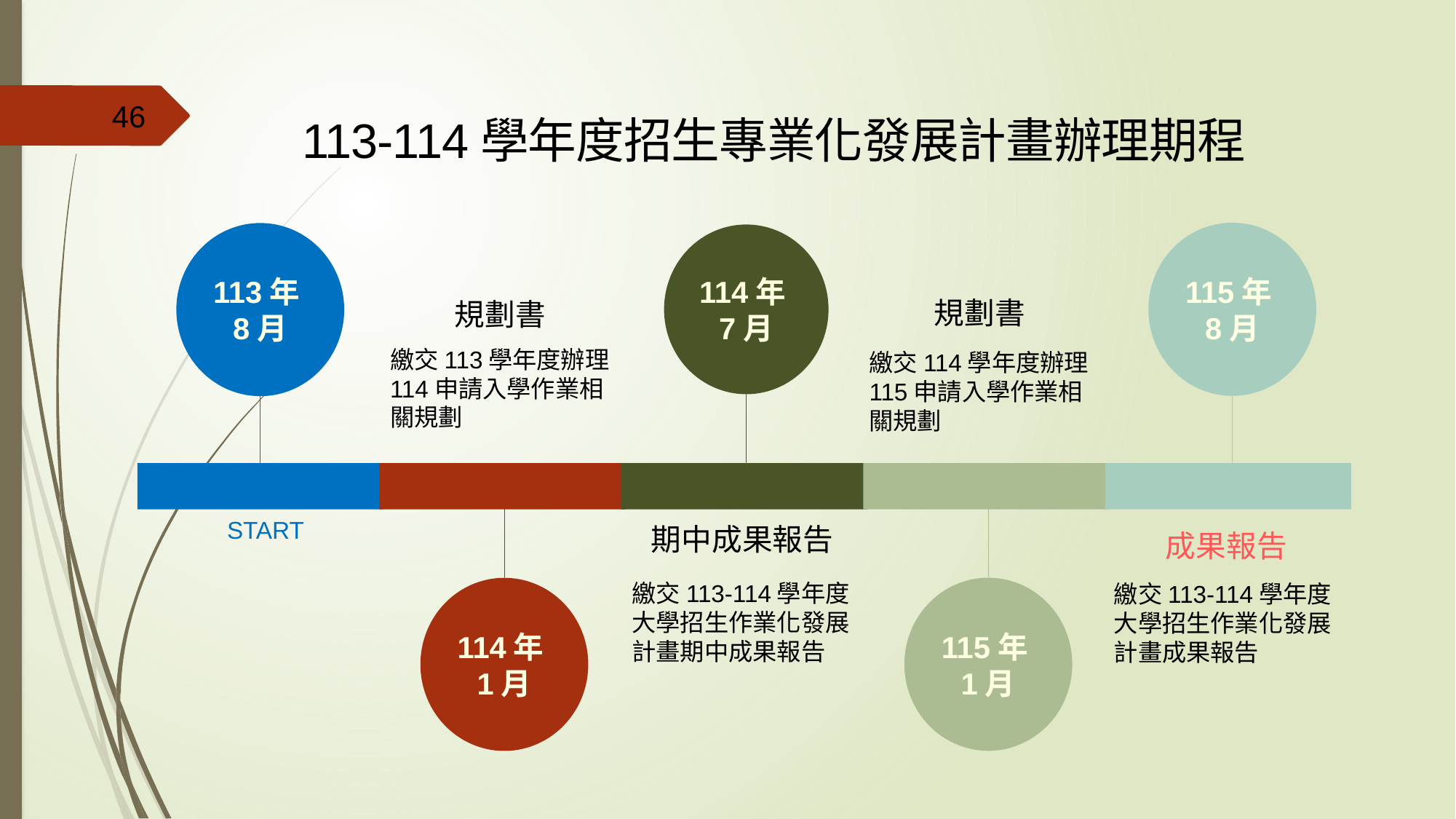

113-114學年度招生專業化發展計畫辦理期程

46
115年8月
114年7月
113年8月
規劃書
規劃書
繳交113學年度辦理114申請入學作業相關規劃
繳交114學年度辦理115申請入學作業相關規劃

115年1月
114年1月
START
期中成果報告
成果報告
繳交113-114學年度大學招生作業化發展計畫期中成果報告
繳交113-114學年度大學招生作業化發展計畫成果報告